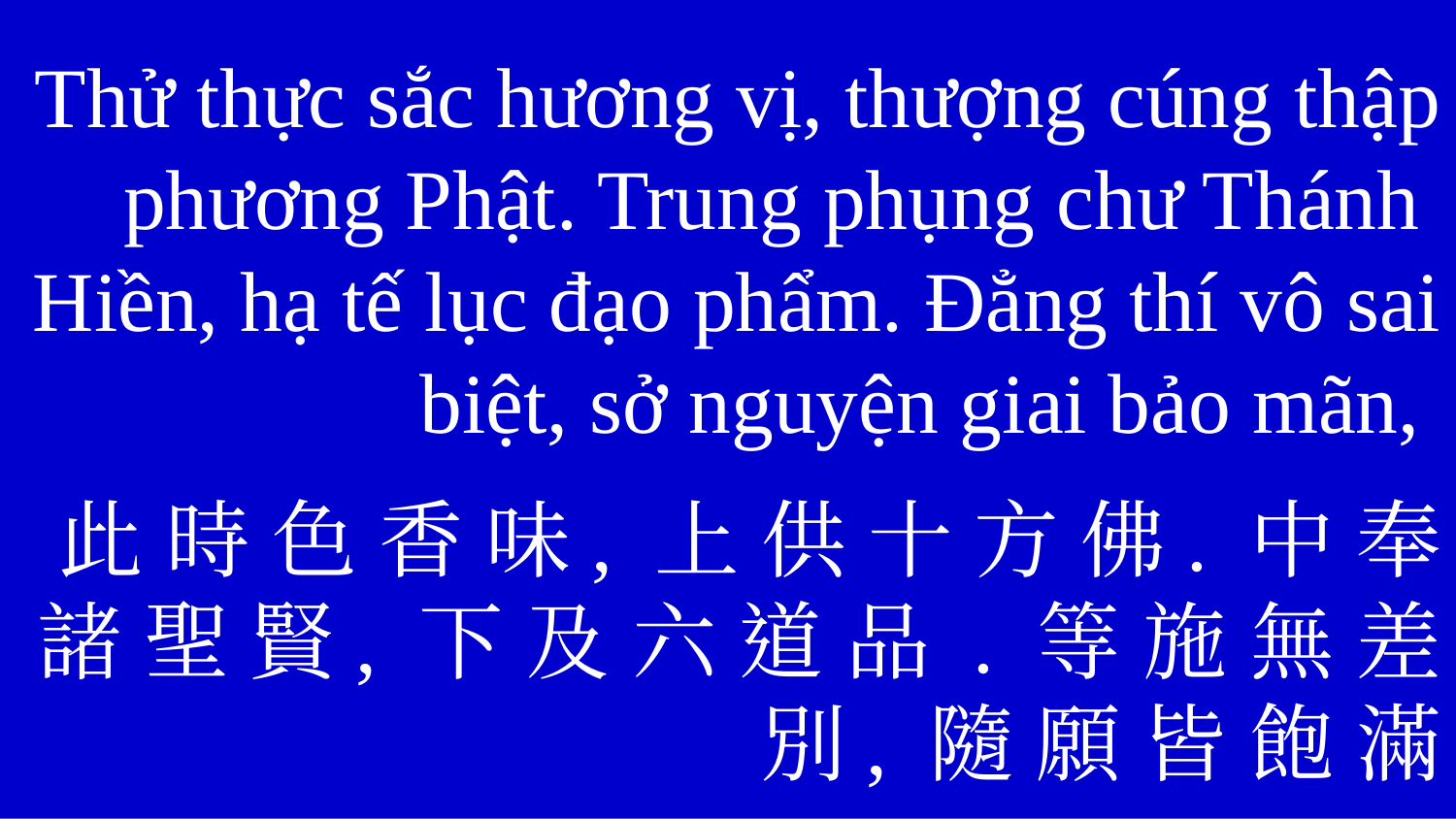

Thử thực sắc hương vị, thượng cúng thập  phương Phật. Trung phụng chư Thánh  Hiền, hạ tế lục đạo phẩm. Đẳng thí vô sai biệt, sở nguyện giai bảo mãn,

此 時 色 香 味, 上 供 十 方 佛. 中 奉 諸 聖 賢, 下 及 六 道 品 . 等 施 無 差 別, 隨 願 皆 飽 滿